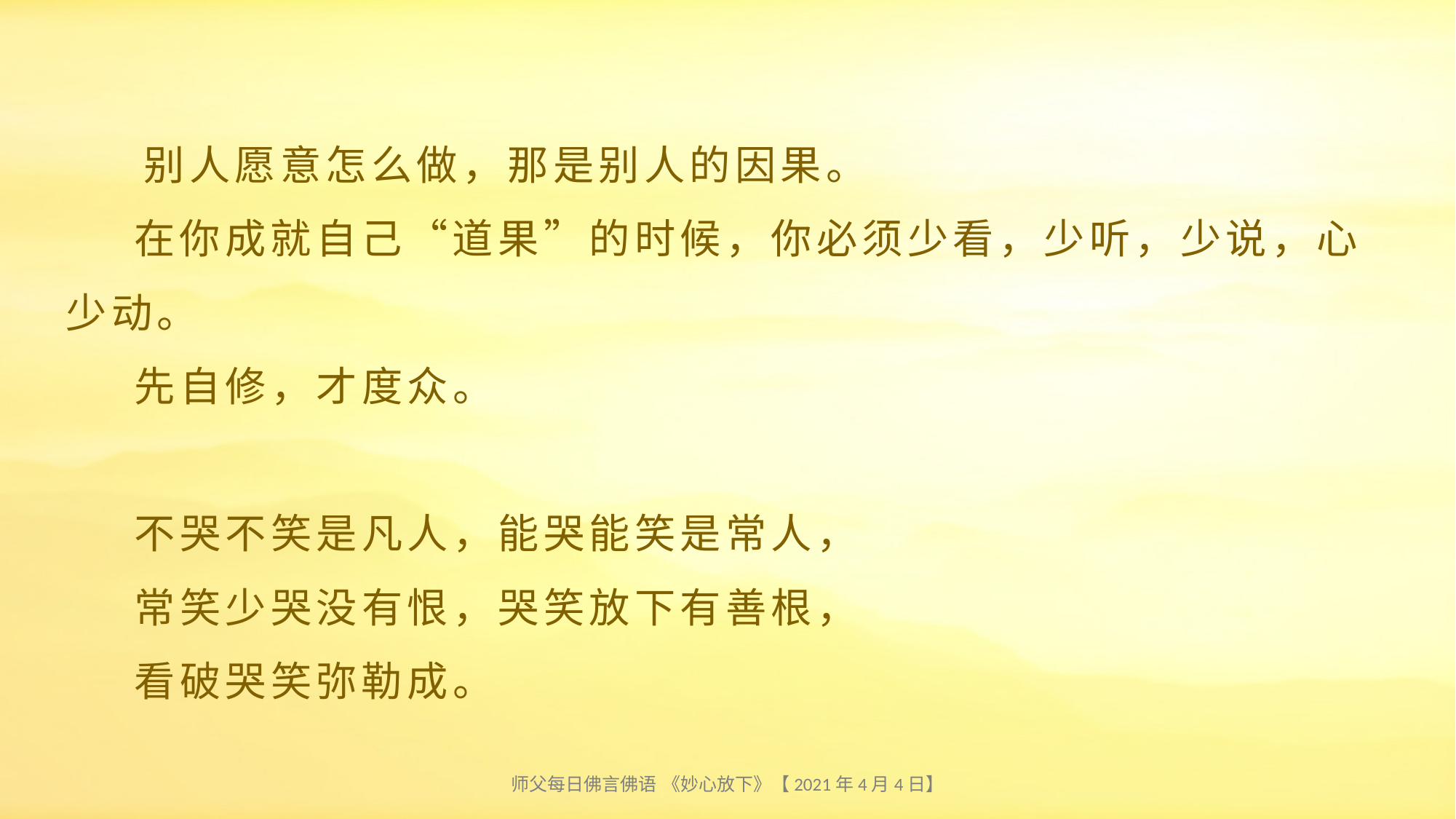

# 别人愿意怎么做，那是别人的因果。 在你成就自己“道果”的时候，你必须少看，少听，少说，心少动。 先自修，才度众。 不哭不笑是凡人，能哭能笑是常人， 常笑少哭没有恨，哭笑放下有善根， 看破哭笑弥勒成。
师父每日佛言佛语 《妙心放下》【2021年4月4日】